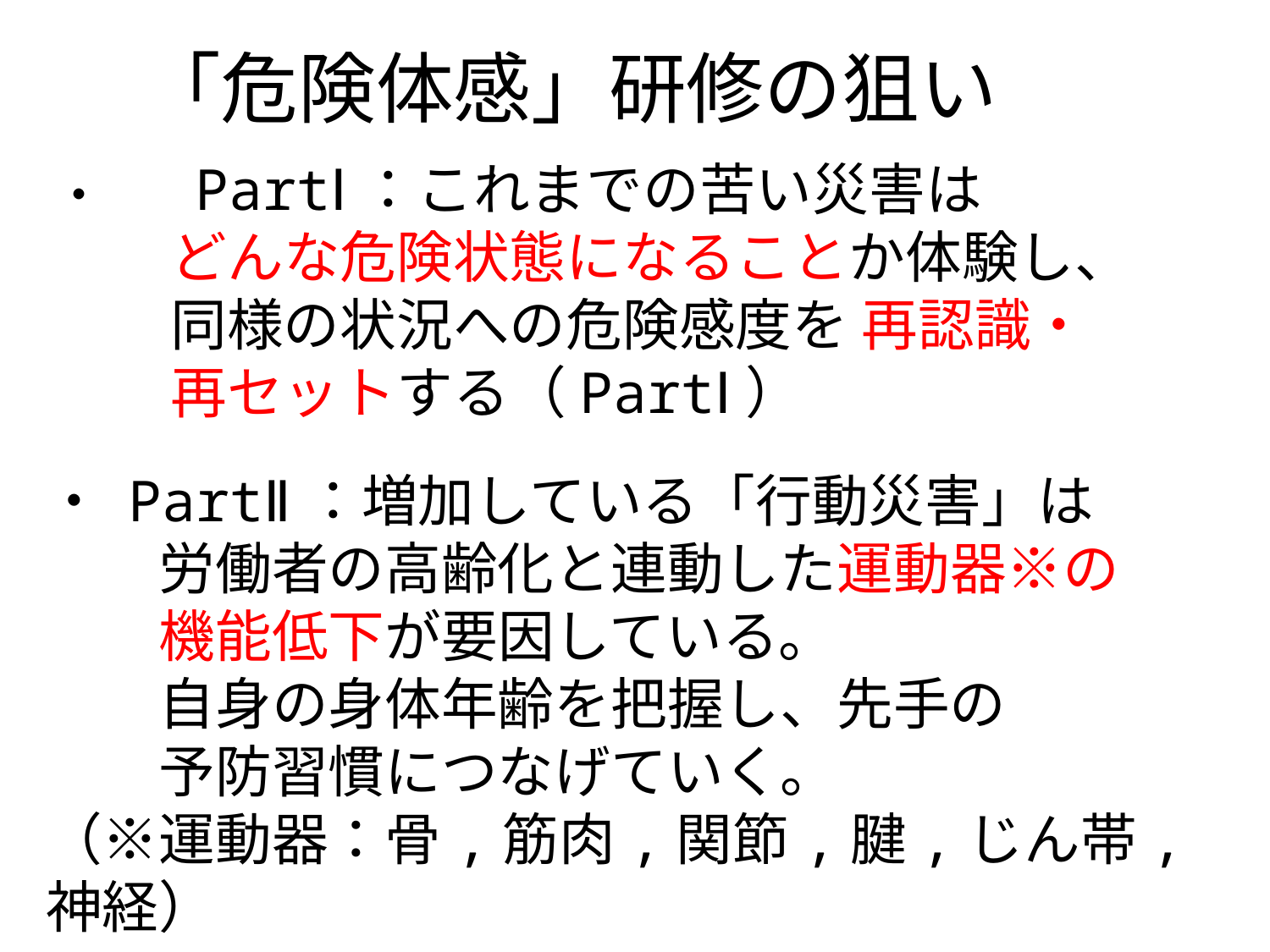

# 「危険体感」研修の狙い
・　　PartⅠ：これまでの苦い災害は
　　どんな危険状態になることか体験し、
　　同様の状況への危険感度を 再認識・
　　再セットする（PartⅠ）

・ PartⅡ：増加している「行動災害」は
　　労働者の高齢化と連動した運動器※の
　　機能低下が要因している。
　　自身の身体年齢を把握し、先手の
　　予防習慣につなげていく。
（※運動器：骨,筋肉,関節,腱,じん帯,神経）